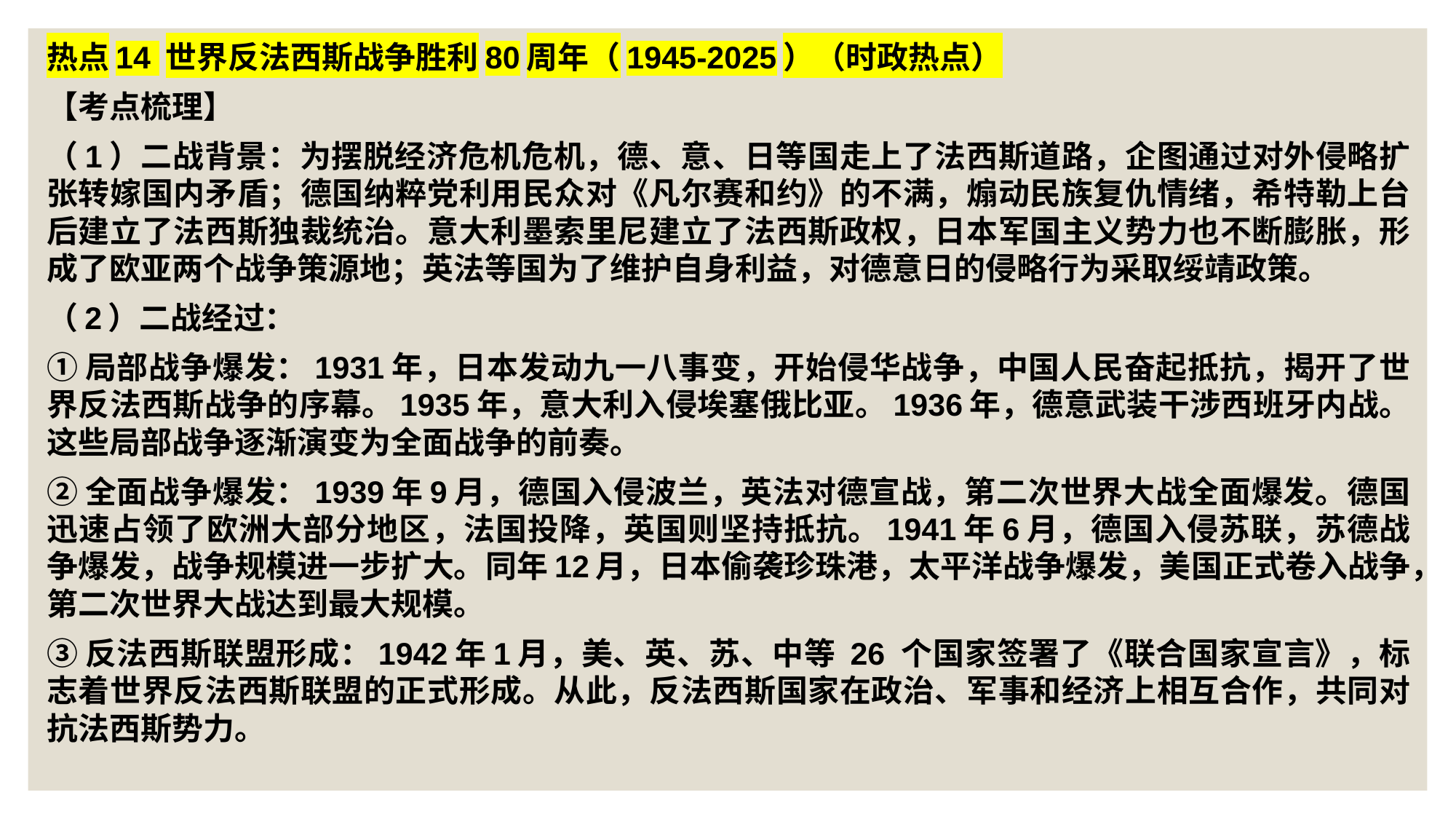

热点14 世界反法西斯战争胜利80周年（1945-2025）（时政热点）
【考点梳理】
（1）二战背景：为摆脱经济危机危机，德、意、日等国走上了法西斯道路，企图通过对外侵略扩张转嫁国内矛盾；德国纳粹党利用民众对《凡尔赛和约》的不满，煽动民族复仇情绪，希特勒上台后建立了法西斯独裁统治。意大利墨索里尼建立了法西斯政权，日本军国主义势力也不断膨胀，形成了欧亚两个战争策源地；英法等国为了维护自身利益，对德意日的侵略行为采取绥靖政策。
（2）二战经过：
①局部战争爆发：1931年，日本发动九一八事变，开始侵华战争，中国人民奋起抵抗，揭开了世界反法西斯战争的序幕。1935年，意大利入侵埃塞俄比亚。1936年，德意武装干涉西班牙内战。这些局部战争逐渐演变为全面战争的前奏。
②全面战争爆发：1939年9月，德国入侵波兰，英法对德宣战，第二次世界大战全面爆发。德国迅速占领了欧洲大部分地区，法国投降，英国则坚持抵抗。1941年6月，德国入侵苏联，苏德战争爆发，战争规模进一步扩大。同年12月，日本偷袭珍珠港，太平洋战争爆发，美国正式卷入战争，第二次世界大战达到最大规模。
③反法西斯联盟形成：1942年1月，美、英、苏、中等 26 个国家签署了《联合国家宣言》，标志着世界反法西斯联盟的正式形成。从此，反法西斯国家在政治、军事和经济上相互合作，共同对抗法西斯势力。